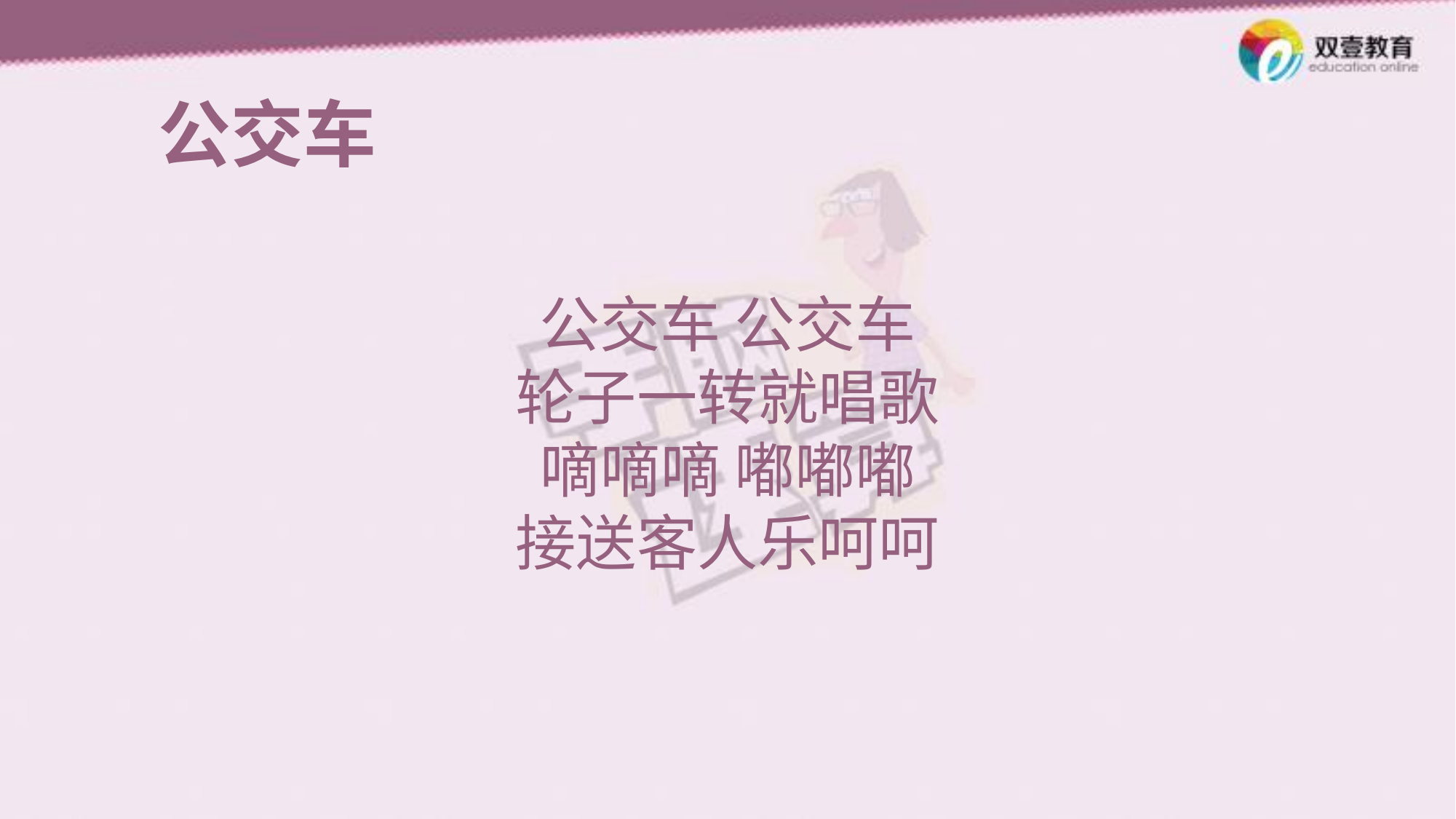

公交车
公交车 公交车
轮子一转就唱歌
嘀嘀嘀 嘟嘟嘟
接送客人乐呵呵